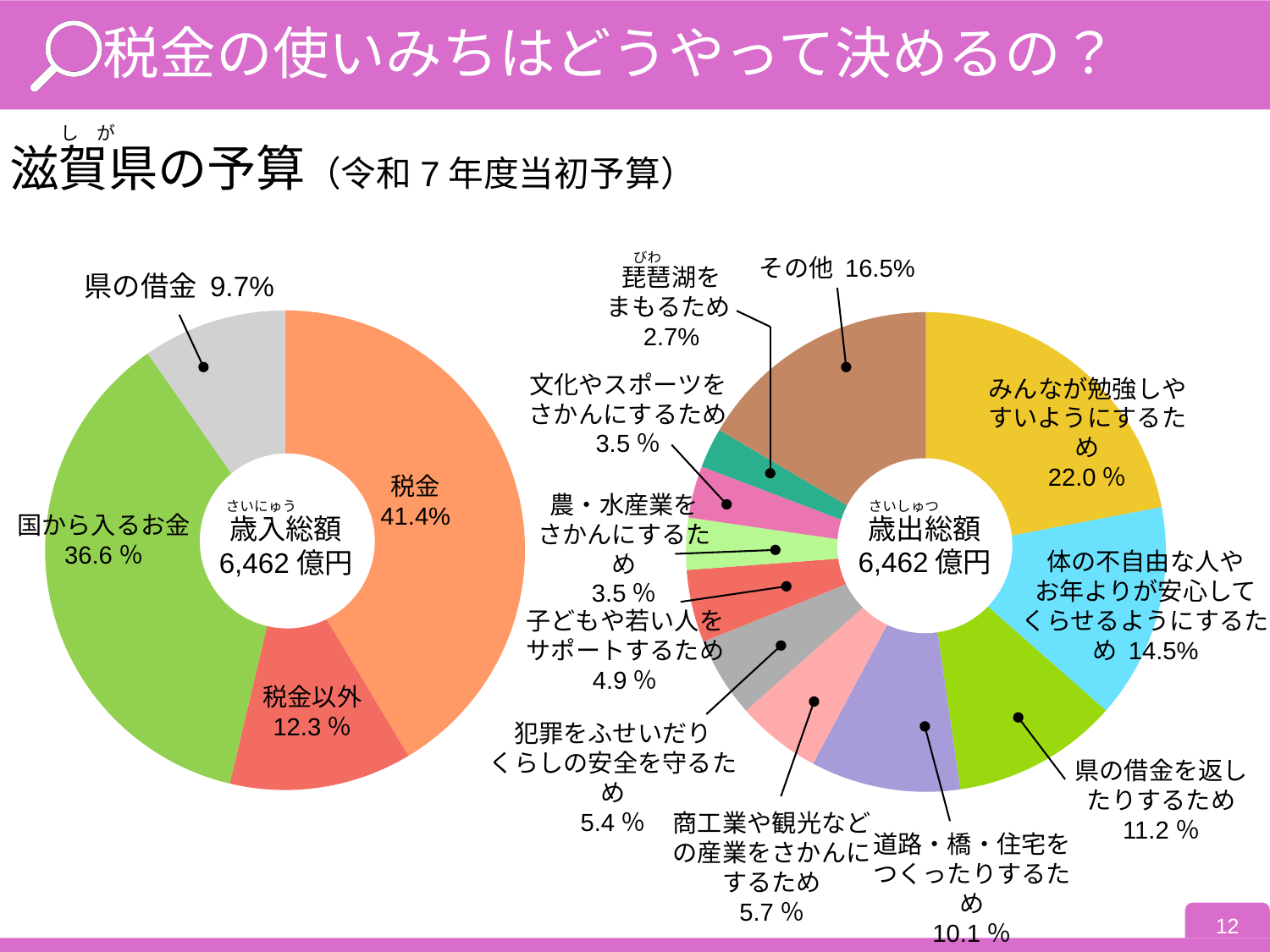

税金の使いみちはどうやって決めるの？
し　が
滋賀県の予算（令和7年度当初予算）
びわ
琵琶湖を
まもるため
2.7%
その他 16.5%
県の借金 9.7%

### Chart

| Category |  |
|---|---|

### Chart

| Category |  |
|---|---|
文化やスポーツを
さかんにするため
3.5％

みんなが勉強しやすいようにするため
22.0％

税金
41.4%

農・水産業を
さかんにするため
3.5％

さいにゅう
さいしゅつ
国から入るお金
36.6％

歳入総額
6,462億円

歳出総額
6,462億円
体の不自由な人や
お年よりが安心して
くらせるようにするため 14.5%
子どもや若い人をサポートするため
4.9％
税金以外
12.3％

犯罪をふせいだり
くらしの安全を守るため
5.4％

県の借金を返したりするため
11.2％

商工業や観光などの産業をさかんに
するため
5.7％
道路・橋・住宅を
つくったりするため
10.1％
12